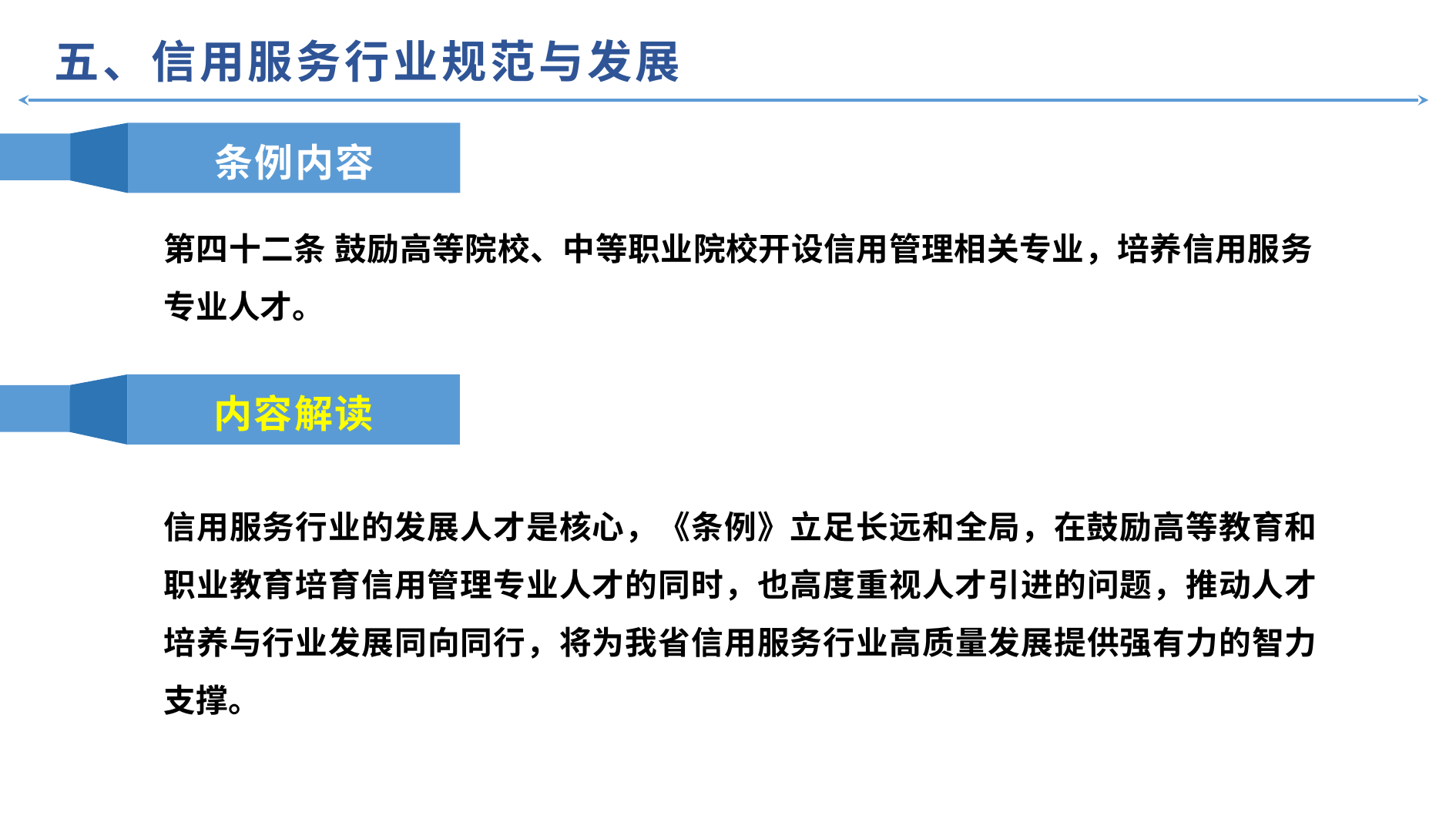

五、信用服务行业规范与发展
条例内容

第四十二条 鼓励高等院校、中等职业院校开设信用管理相关专业，培养信用服务专业人才。
内容解读

信用服务行业的发展人才是核心，《条例》立足长远和全局，在鼓励高等教育和职业教育培育信用管理专业人才的同时，也高度重视人才引进的问题，推动人才培养与行业发展同向同行，将为我省信用服务行业高质量发展提供强有力的智力支撑。